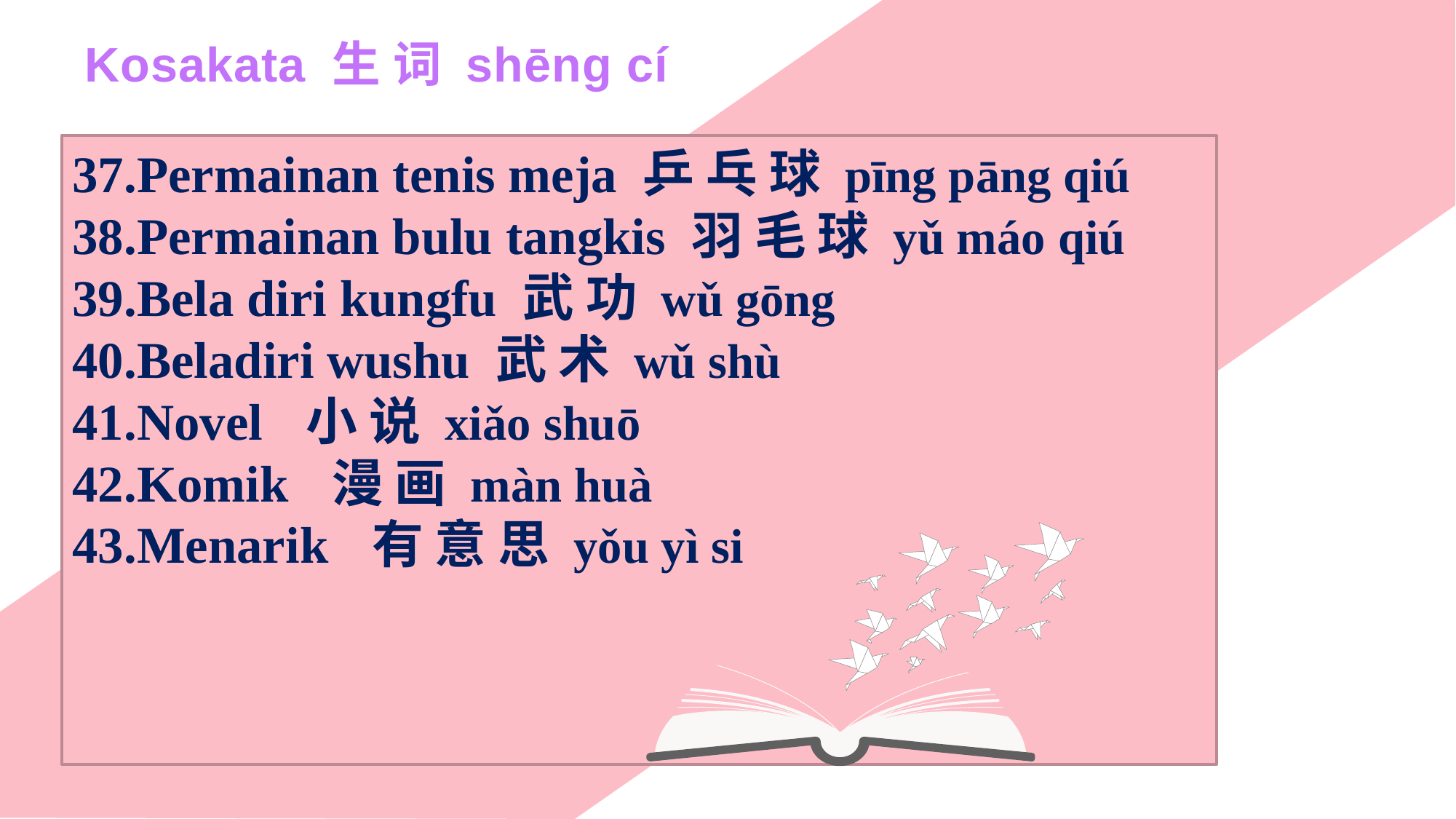

Kosakata 生 词 shēng cí
Permainan tenis meja 乒 乓 球 pīng pāng qiú
Permainan bulu tangkis 羽 毛 球 yǔ máo qiú
Bela diri kungfu 武 功 wǔ gōng
Beladiri wushu 武 术 wǔ shù
Novel 小 说 xiǎo shuō
Komik 漫 画 màn huà
Menarik 有 意 思 yǒu yì si